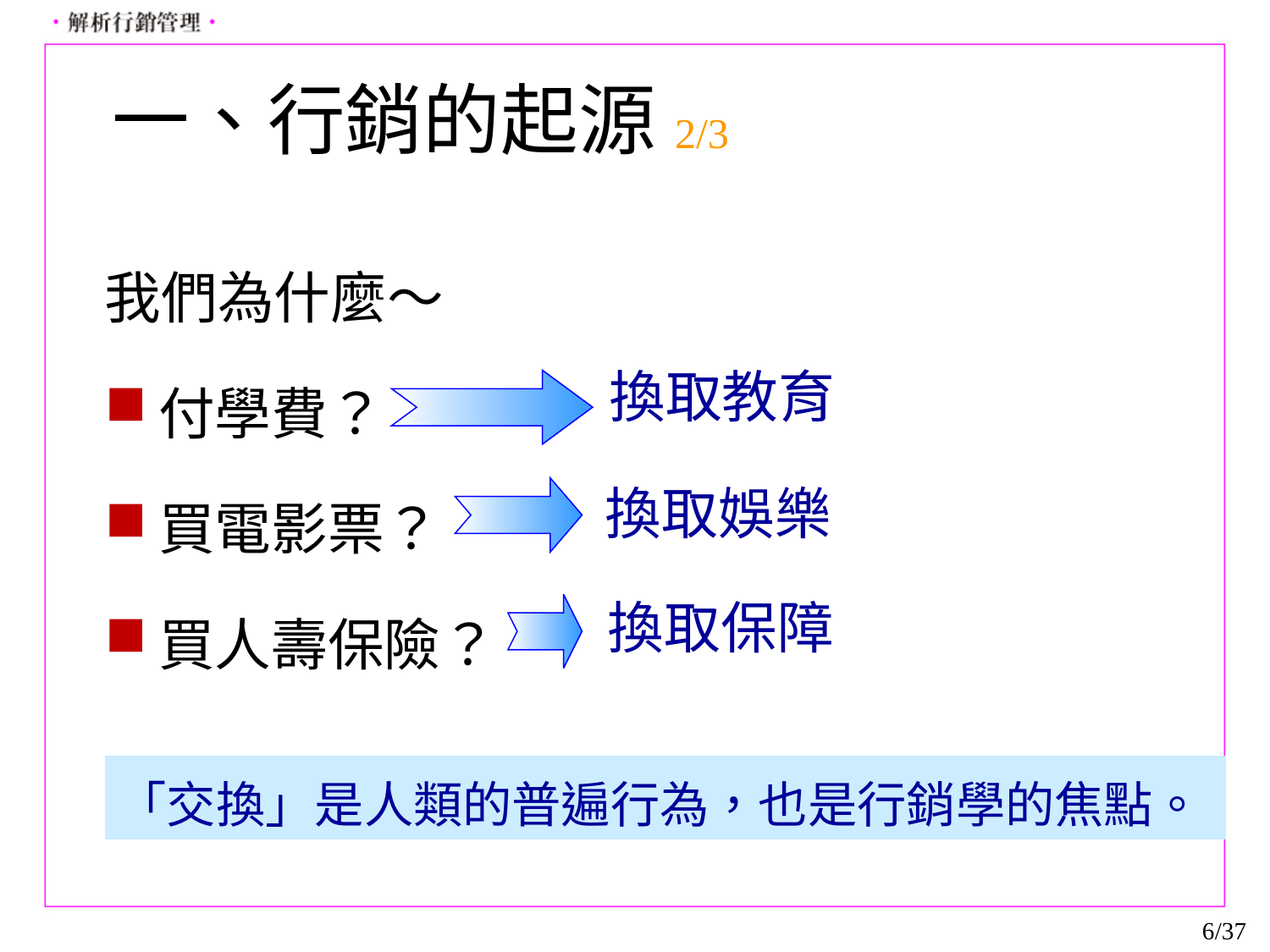

# 一、行銷的起源2/3

我們為什麼～
付學費？
買電影票？
買人壽保險？
換取教育

換取娛樂

換取保障

「交換」是人類的普遍行為，也是行銷學的焦點。

6/37